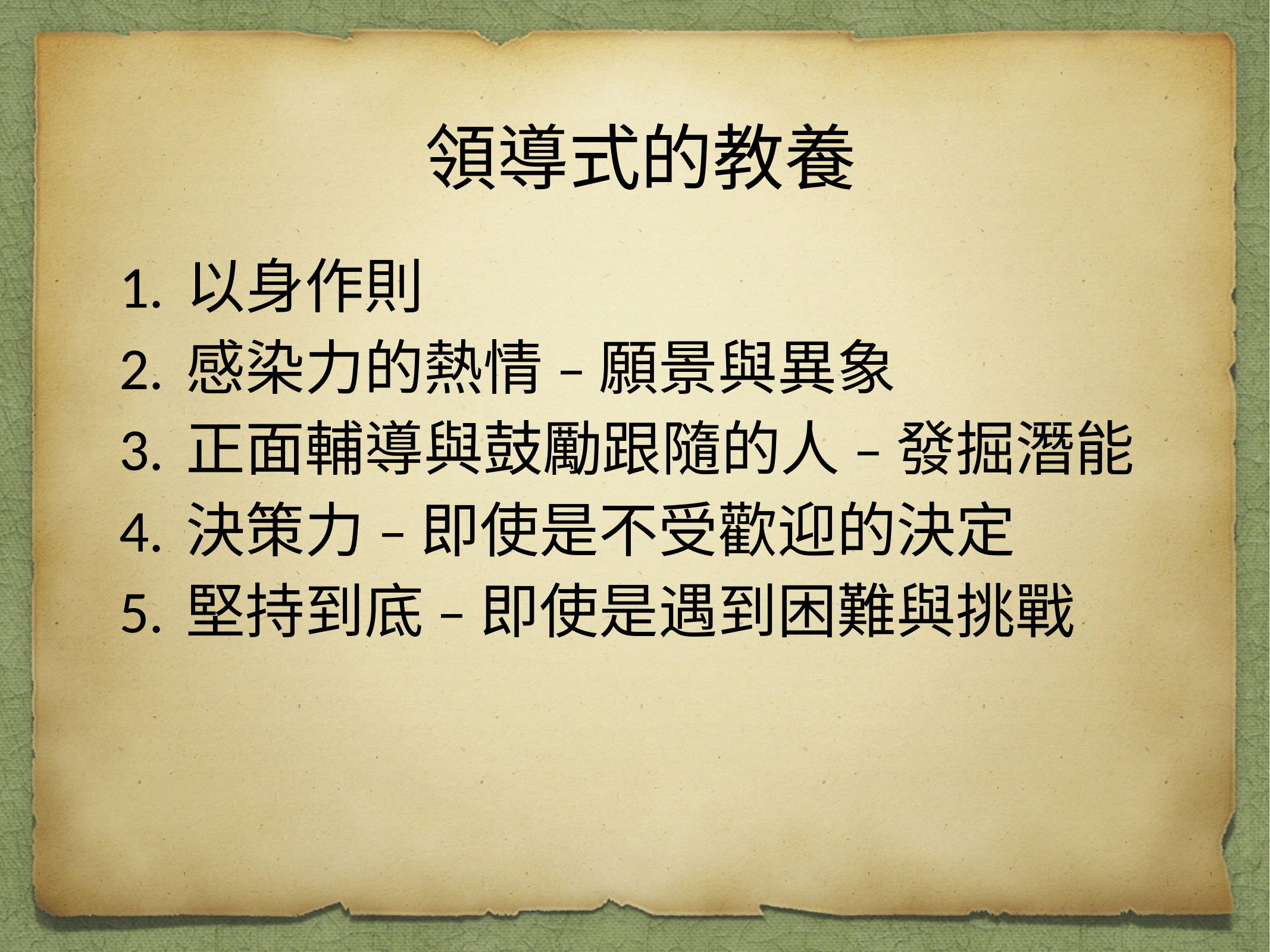

領導式的教養
以身作則
感染力的熱情 – 願景與異象
正面輔導與鼓勵跟隨的人 – 發掘潛能
決策力 – 即使是不受歡迎的決定
堅持到底 – 即使是遇到困難與挑戰